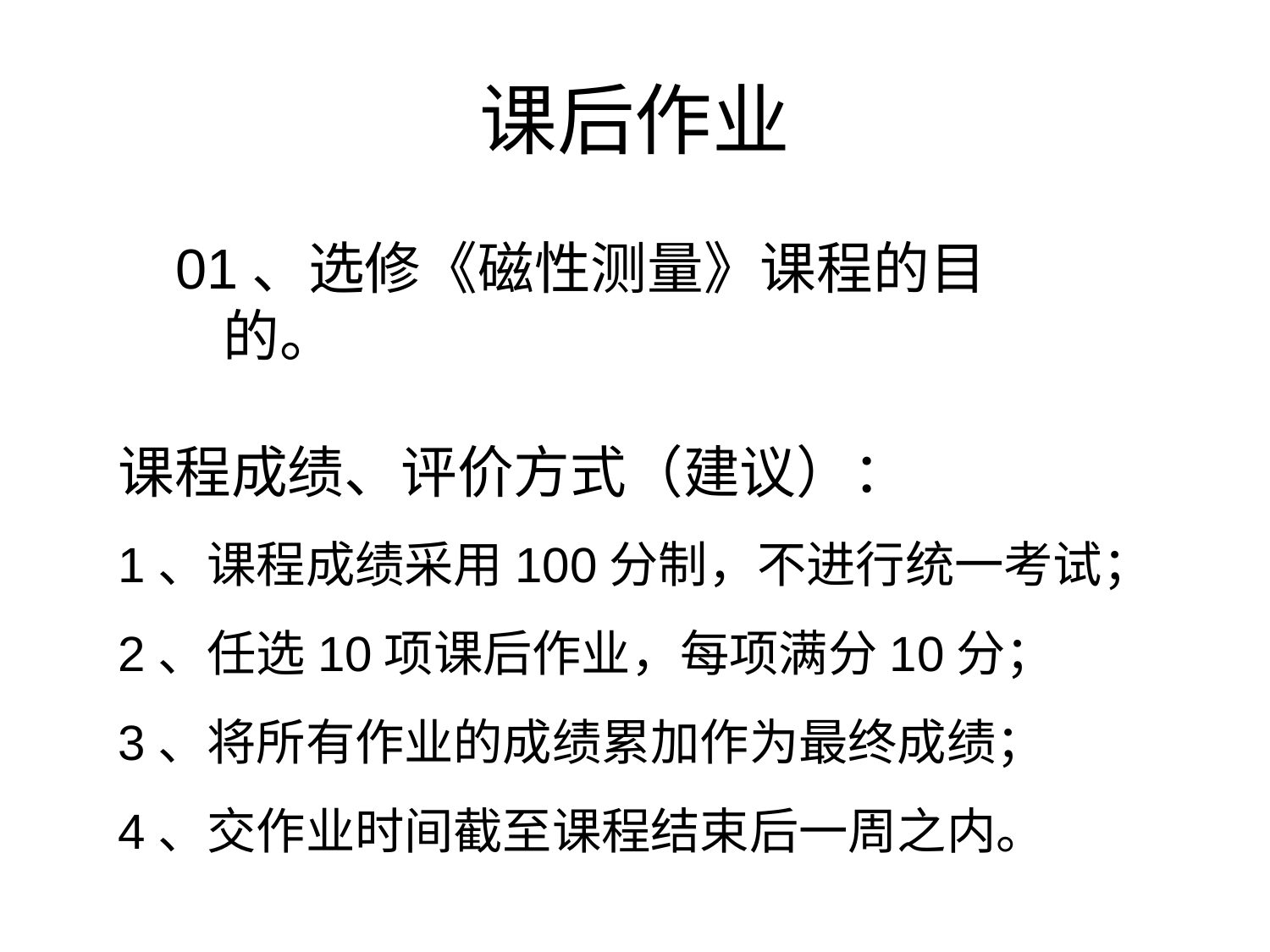

# 课后作业
01、选修《磁性测量》课程的目的。
课程成绩、评价方式（建议）：
1、课程成绩采用100分制，不进行统一考试；
2、任选10项课后作业，每项满分10分；
3、将所有作业的成绩累加作为最终成绩；
4、交作业时间截至课程结束后一周之内。